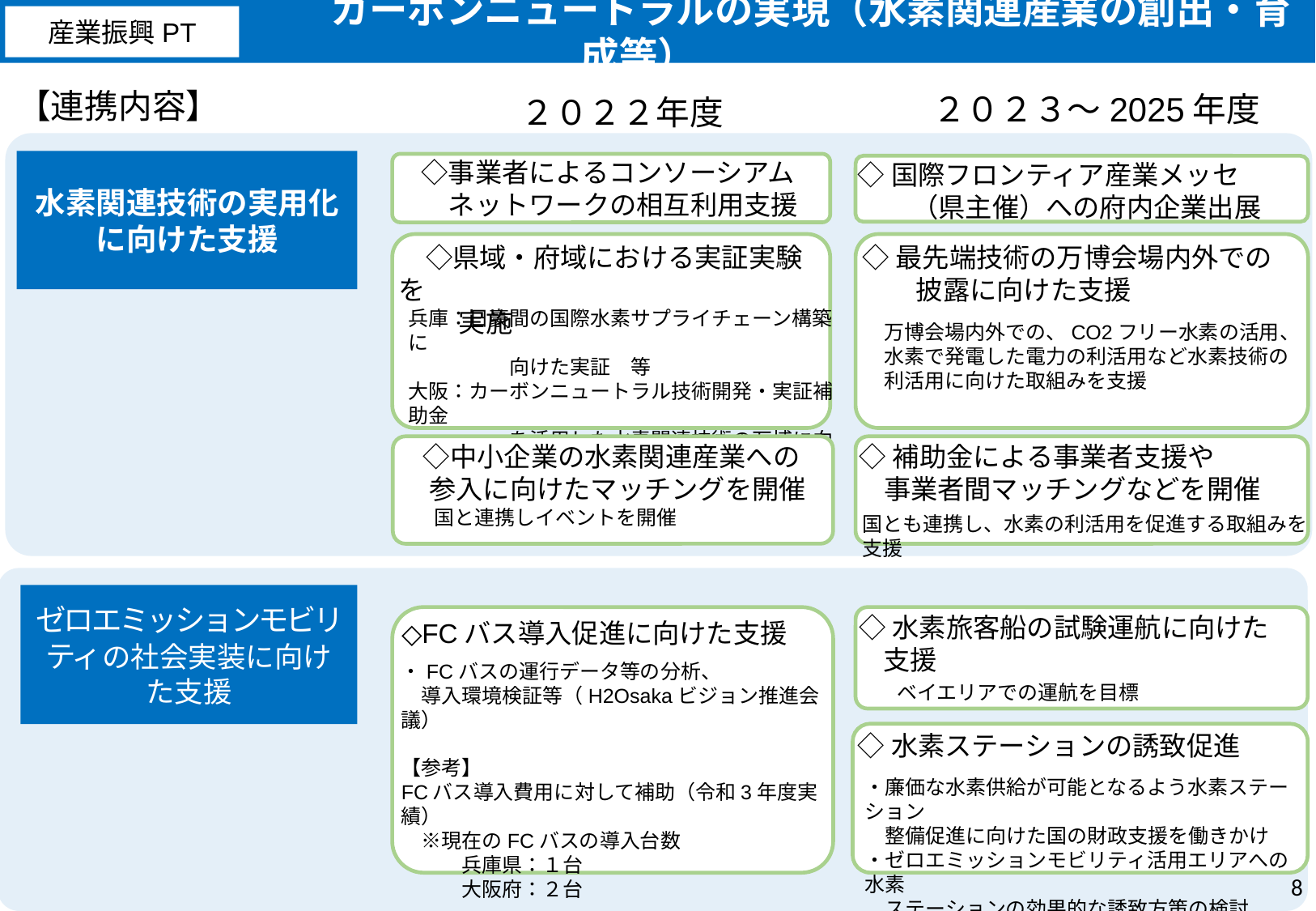

カーボンニュートラルの実現（水素関連産業の創出・育成等）
産業振興PT
【連携内容】
２０２３～2025年度
２０２２年度

水素関連技術の実用化
に向けた支援
　◇事業者によるコンソーシアム
　　ネットワークの相互利用支援
◇国際フロンティア産業メッセ
　　（県主催）への府内企業出展
　◇県域・府域における実証実験を
　　 実施
◇最先端技術の万博会場内外での
　　披露に向けた支援
兵庫：日豪間の国際水素サプライチェーン構築に
　　　　　向けた実証　等
大阪：カーボンニュートラル技術開発・実証補助金
　　　　　を活用した水素関連技術の万博に向けた
　　　　　開発・実証等
万博会場内外での、CO2フリー水素の活用、水素で発電した電力の利活用など水素技術の利活用に向けた取組みを支援
　◇中小企業の水素関連産業への
　 参入に向けたマッチングを開催
◇補助金による事業者支援や
   事業者間マッチングなどを開催
国と連携しイベントを開催
国とも連携し、水素の利活用を促進する取組みを支援

ゼロエミッションモビリティの社会実装に向けた支援
◇FCバス導入促進に向けた支援
◇水素旅客船の試験運航に向けた
   支援
・FCバスの運行データ等の分析、
　導入環境検証等（H2Osakaビジョン推進会議）

【参考】
FCバス導入費用に対して補助（令和3年度実績）
　※現在のFCバスの導入台数
　　　兵庫県：１台
　　　大阪府：２台
ベイエリアでの運航を目標
◇水素ステーションの誘致促進
・廉価な水素供給が可能となるよう水素ステーション
　整備促進に向けた国の財政支援を働きかけ
・ゼロエミッションモビリティ活用エリアへの水素
　ステーションの効果的な誘致方策の検討
8